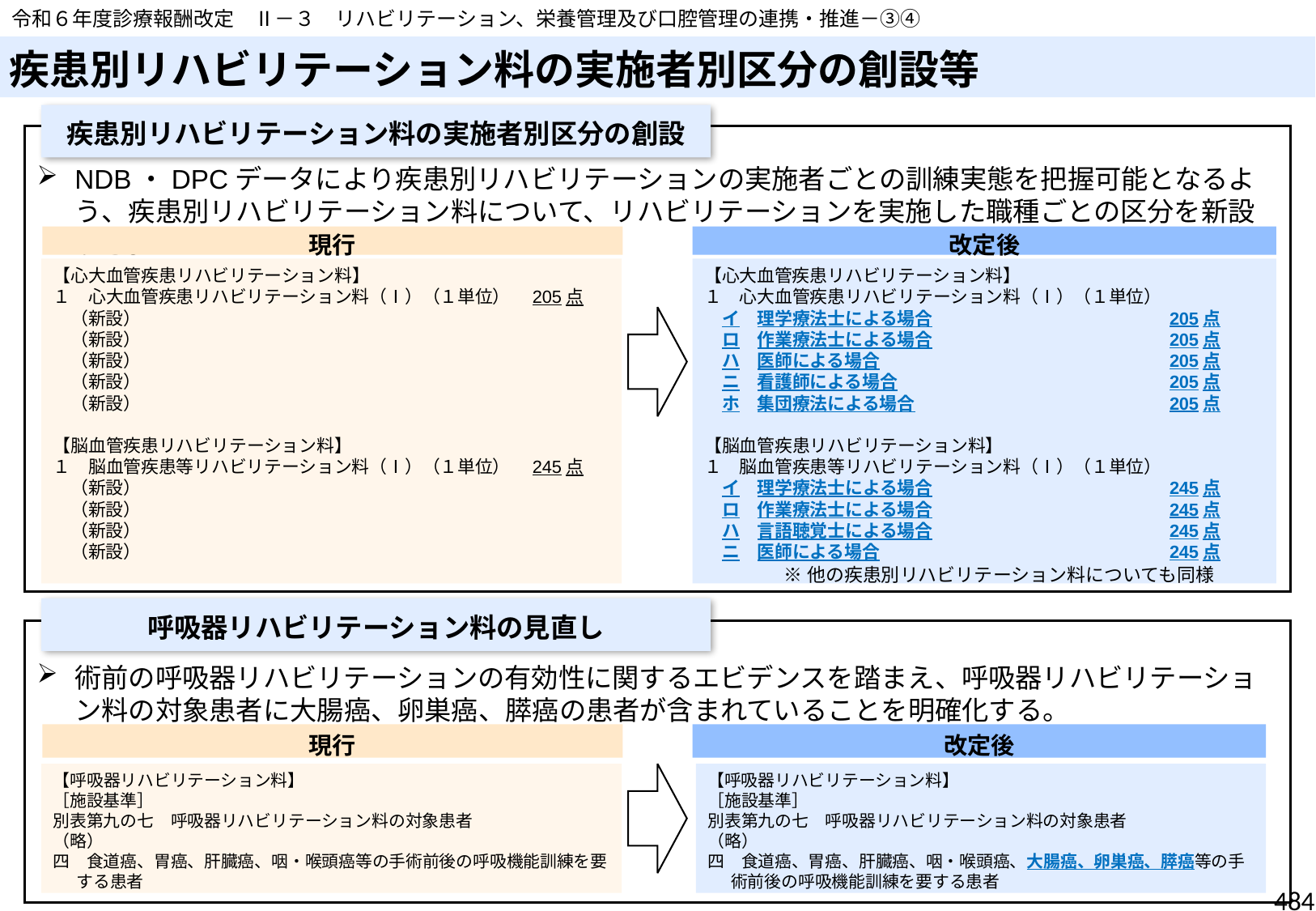

令和６年度診療報酬改定　Ⅱ－３　リハビリテーション、栄養管理及び口腔管理の連携・推進－③④
# 疾患別リハビリテーション料の実施者別区分の創設等
疾患別リハビリテーション料の実施者別区分の創設

NDB・DPCデータにより疾患別リハビリテーションの実施者ごとの訓練実態を把握可能となるよう、疾患別リハビリテーション料について、リハビリテーションを実施した職種ごとの区分を新設する。

現行
改定後
【心大血管疾患リハビリテーション料】
１　心大血管疾患リハビリテーション料（Ⅰ）（１単位）　205点
　（新設）
　（新設）
　（新設）
　（新設）
　（新設）

【脳血管疾患リハビリテーション料】
１　脳血管疾患等リハビリテーション料（Ⅰ）（１単位）　245点
　（新設）
　（新設）
　（新設）
　（新設）

【心大血管疾患リハビリテーション料】
１　心大血管疾患リハビリテーション料（Ⅰ）（１単位）
　イ　理学療法士による場合 　　　　　　　　　　　　　205点
　ロ　作業療法士による場合 　　　　　　　　　　　　　205点
　ハ　医師による場合　　　 　　　　　　　　　　　　　205点
　ニ　看護師による場合　　 　　　　　　　　　　　　　205点
　ホ　集団療法による場合　 　　　　　　　　　　　　　205点

【脳血管疾患リハビリテーション料】
１　脳血管疾患等リハビリテーション料（Ⅰ）（１単位）
　イ　理学療法士による場合　　　　　 　　　　　　　　245点
　ロ　作業療法士による場合　　　　　 　　　　　　　　245点
　ハ　言語聴覚士による場合　　　　　 　　　　　　　　245点
　ニ　医師による場合　　　　　　　　 　　　　　　　　245点

※他の疾患別リハビリテーション料についても同様
呼吸器リハビリテーション料の見直し

術前の呼吸器リハビリテーションの有効性に関するエビデンスを踏まえ、呼吸器リハビリテーション料の対象患者に大腸癌、卵巣癌、膵癌の患者が含まれていることを明確化する。

現行
改定後
【呼吸器リハビリテーション料】
［施設基準］
別表第九の七　呼吸器リハビリテーション料の対象患者
（略）
四　食道癌、胃癌、肝臓癌、咽・喉頭癌、大腸癌、卵巣癌、膵癌等の手術前後の呼吸機能訓練を要する患者

【呼吸器リハビリテーション料】
［施設基準］
別表第九の七　呼吸器リハビリテーション料の対象患者
（略）
四　食道癌、胃癌、肝臓癌、咽・喉頭癌等の手術前後の呼吸機能訓練を要する患者

484